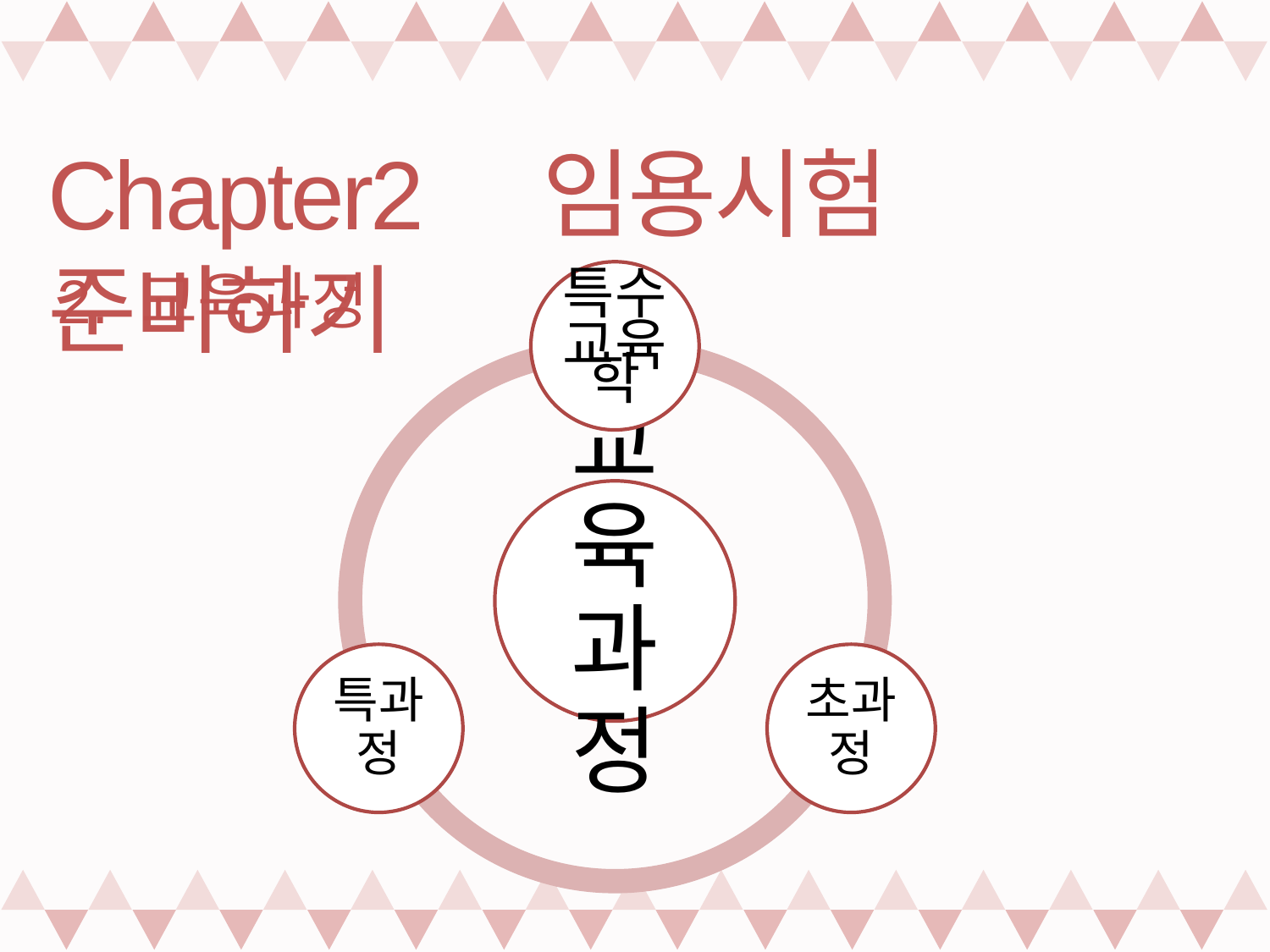

Chapter2    임용시험 준비하기
2. 교육과정
교육과정
특수
교육학
초과정
특과정